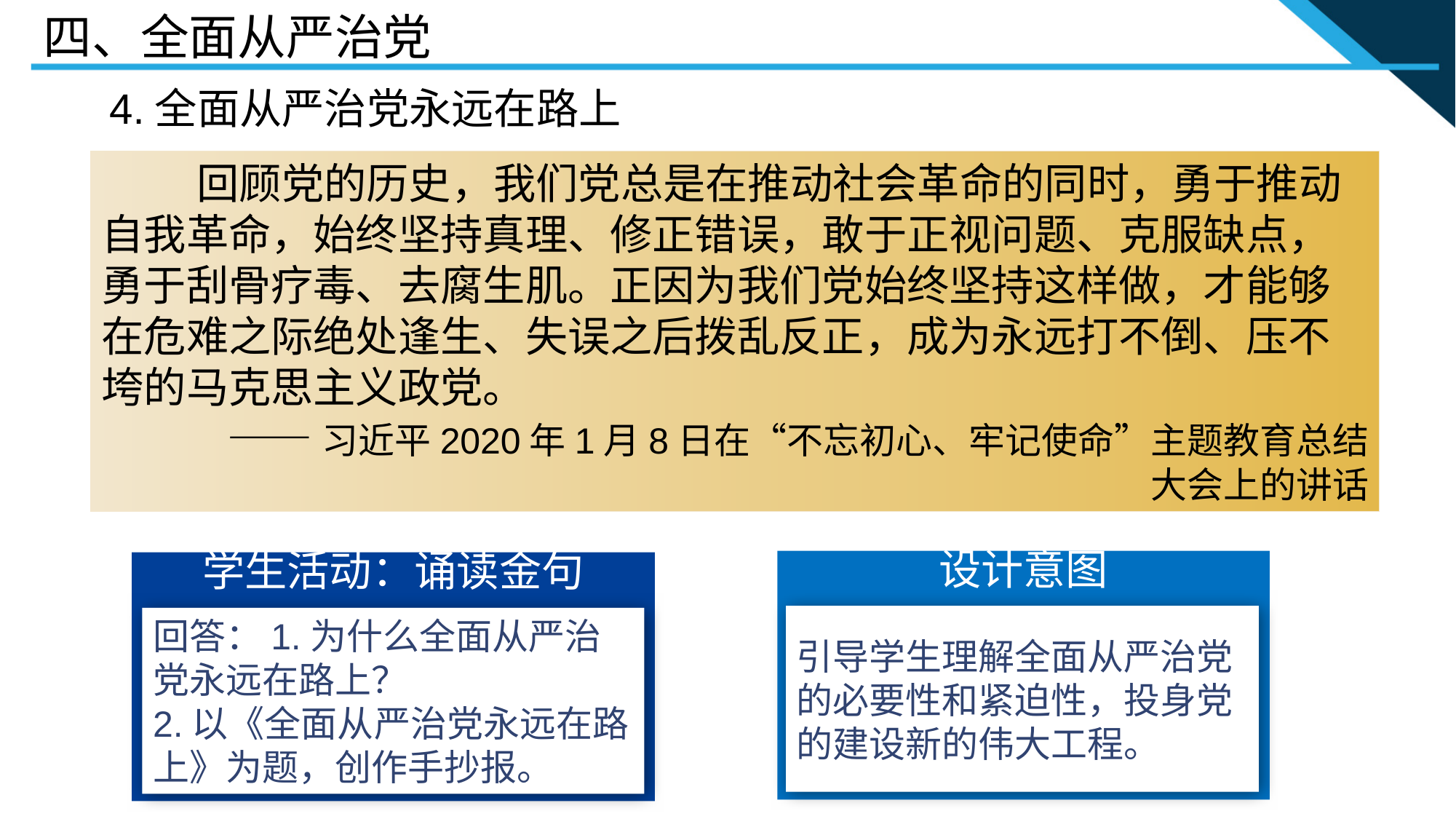

四、全面从严治党
4.全面从严治党永远在路上
         回顾党的历史，我们党总是在推动社会革命的同时，勇于推动自我革命，始终坚持真理、修正错误，敢于正视问题、克服缺点，勇于刮骨疗毒、去腐生肌。正因为我们党始终坚持这样做，才能够在危难之际绝处逢生、失误之后拨乱反正，成为永远打不倒、压不垮的马克思主义政党。
            ——习近平2020年1月8日在“不忘初心、牢记使命”主题教育总结大会上的讲话
设计意图

学生活动：诵读金句

引导学生理解全面从严治党的必要性和紧迫性，投身党的建设新的伟大工程。
回答：1.为什么全面从严治党永远在路上？
2.以《全面从严治党永远在路上》为题，创作手抄报。